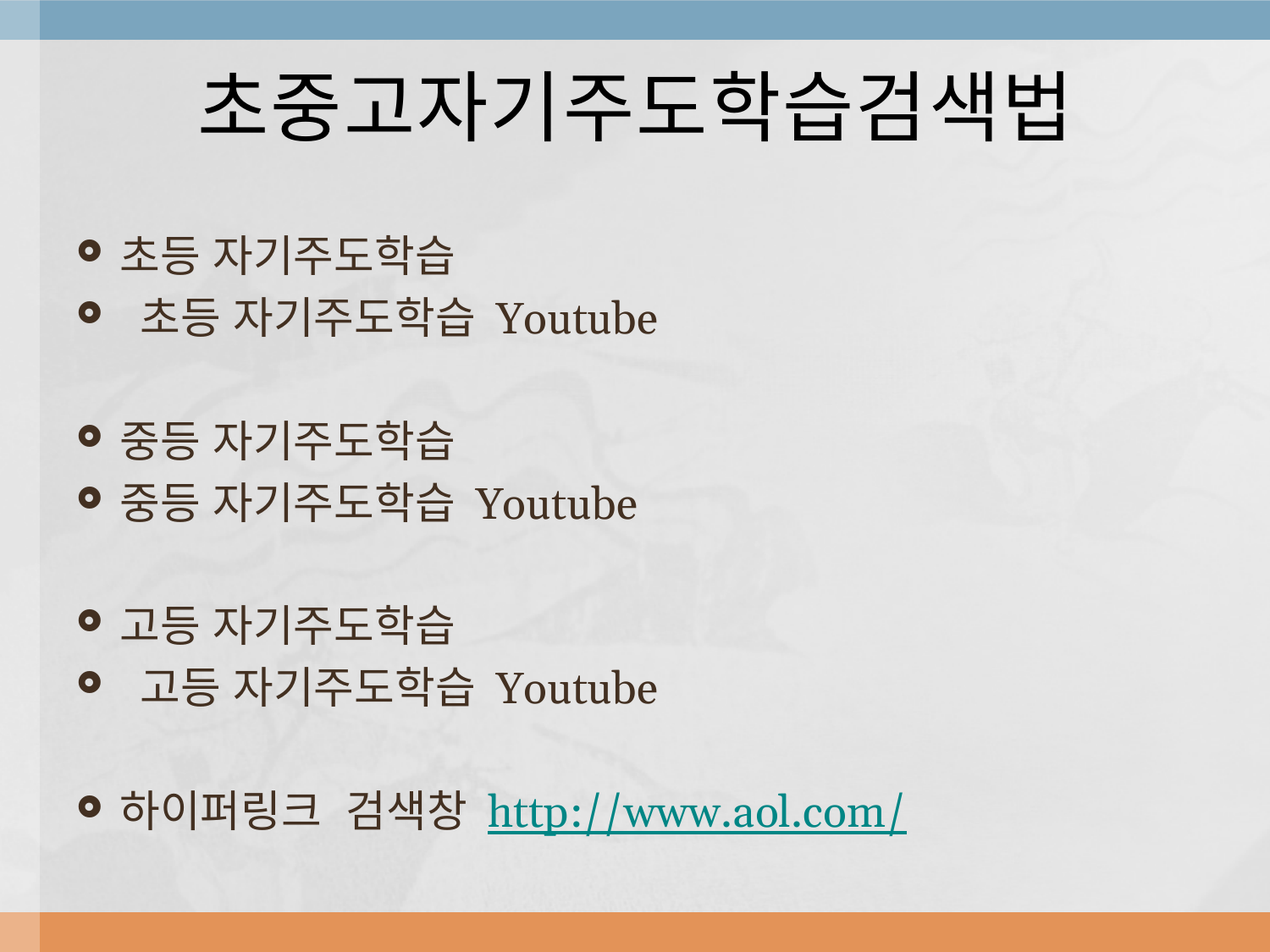

# 초중고자기주도학습검색법
초등 자기주도학습
 초등 자기주도학습 Youtube

중등 자기주도학습
중등 자기주도학습 Youtube

고등 자기주도학습
 고등 자기주도학습 Youtube

하이퍼링크  검색창 http://www.aol.com/